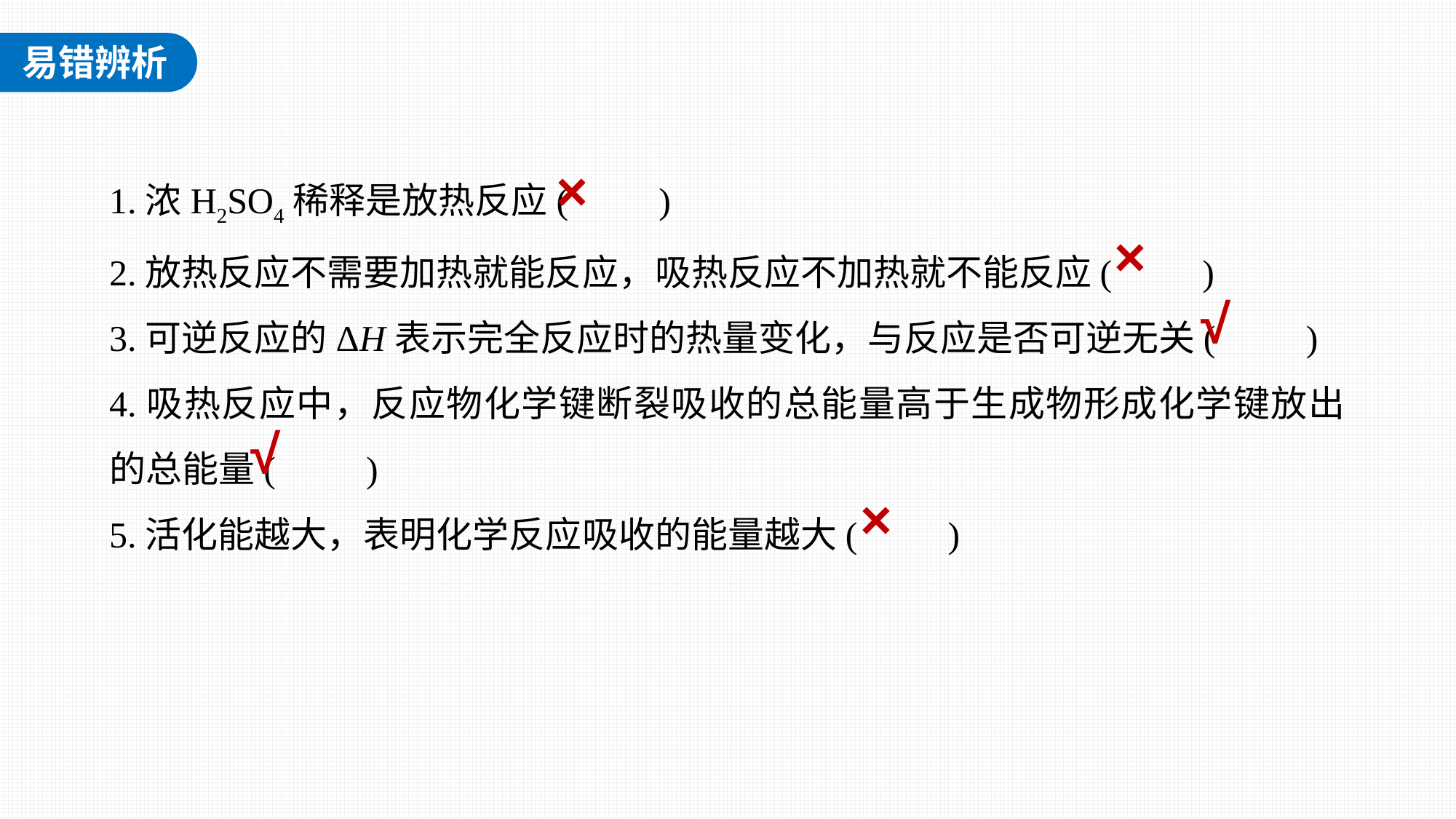

1.浓H2SO4稀释是放热反应(　　)
2.放热反应不需要加热就能反应，吸热反应不加热就不能反应(　　)
3.可逆反应的ΔH表示完全反应时的热量变化，与反应是否可逆无关(　　)
4.吸热反应中，反应物化学键断裂吸收的总能量高于生成物形成化学键放出的总能量(　　)
5.活化能越大，表明化学反应吸收的能量越大(　　)
×
×
√
√
×